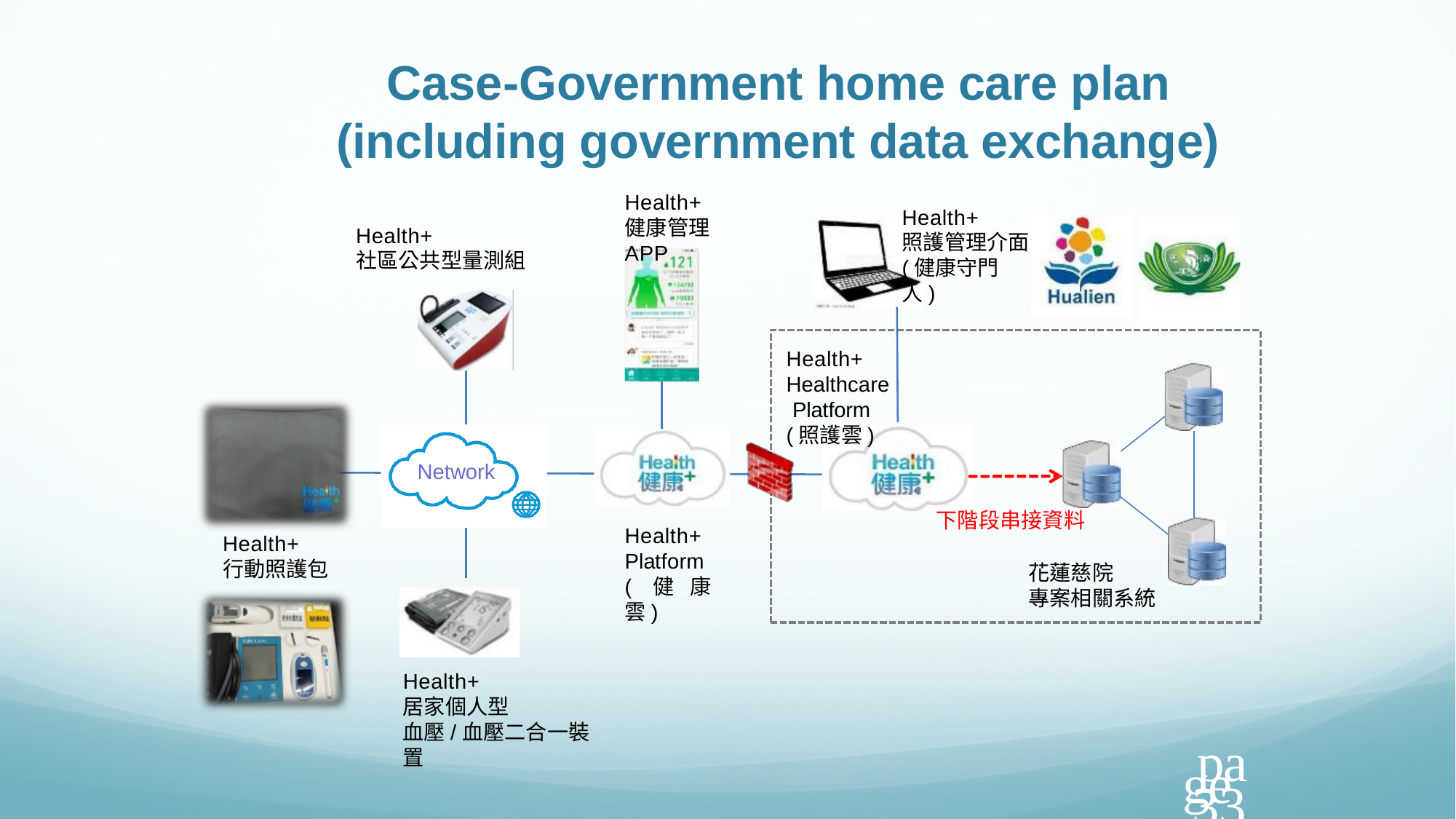

# Case-Government home care plan (including government data exchange)
Health+
健康管理APP
Health+
照護管理介面
(健康守門人)

Health+
社區公共型量測組

Health+  Healthcare  Platform
(照護雲)

Network

下階段串接資料

花蓮慈院
專案相關系統

Health+  Platform  (健康雲)
Health+  行動照護包

Health+  居家個人型
血壓/血壓二合一裝置
page 33